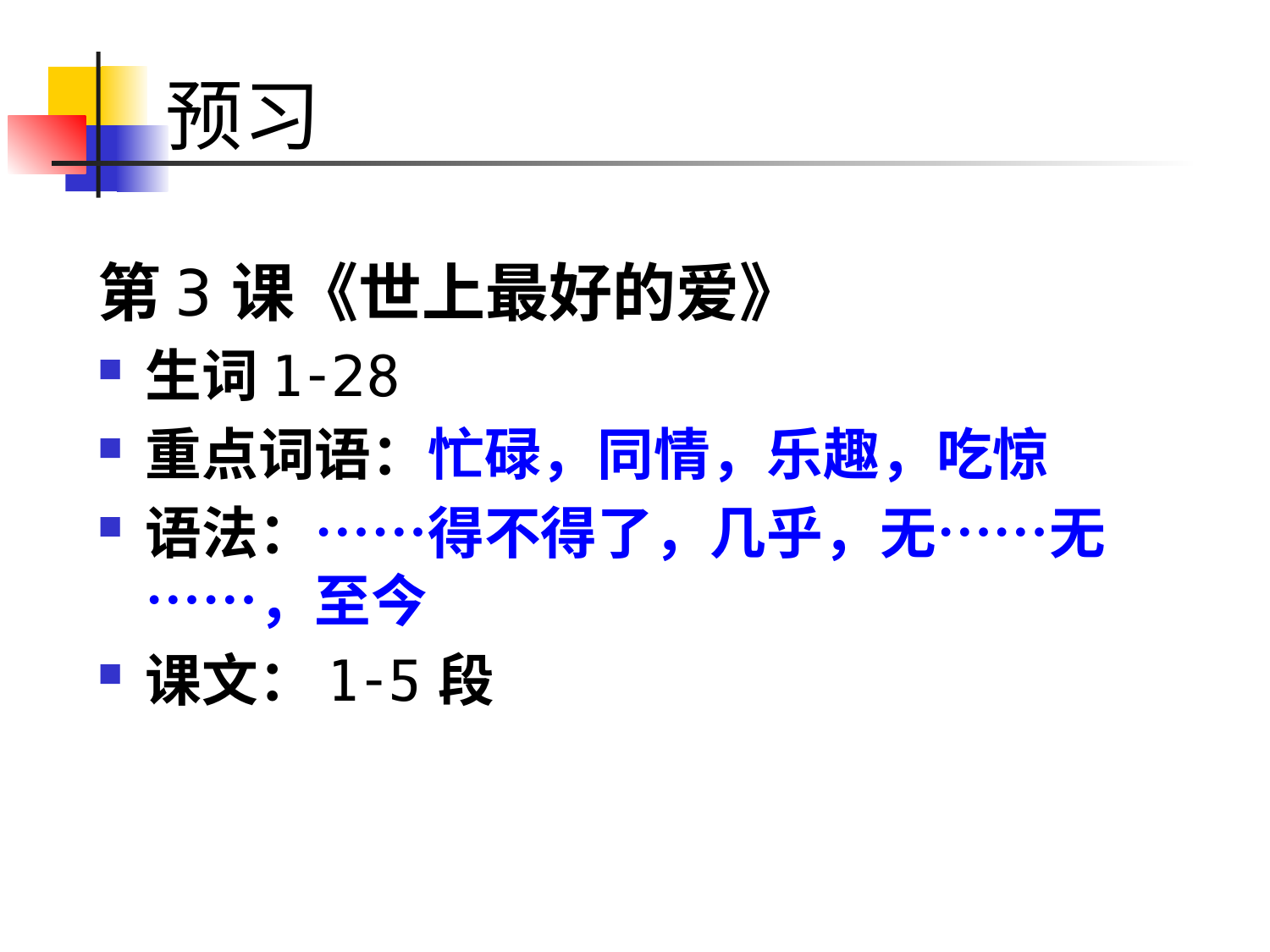

# 预习
第3课《世上最好的爱》
生词1-28
重点词语：忙碌，同情，乐趣，吃惊
语法：……得不得了，几乎，无……无……，至今
课文：1-5段